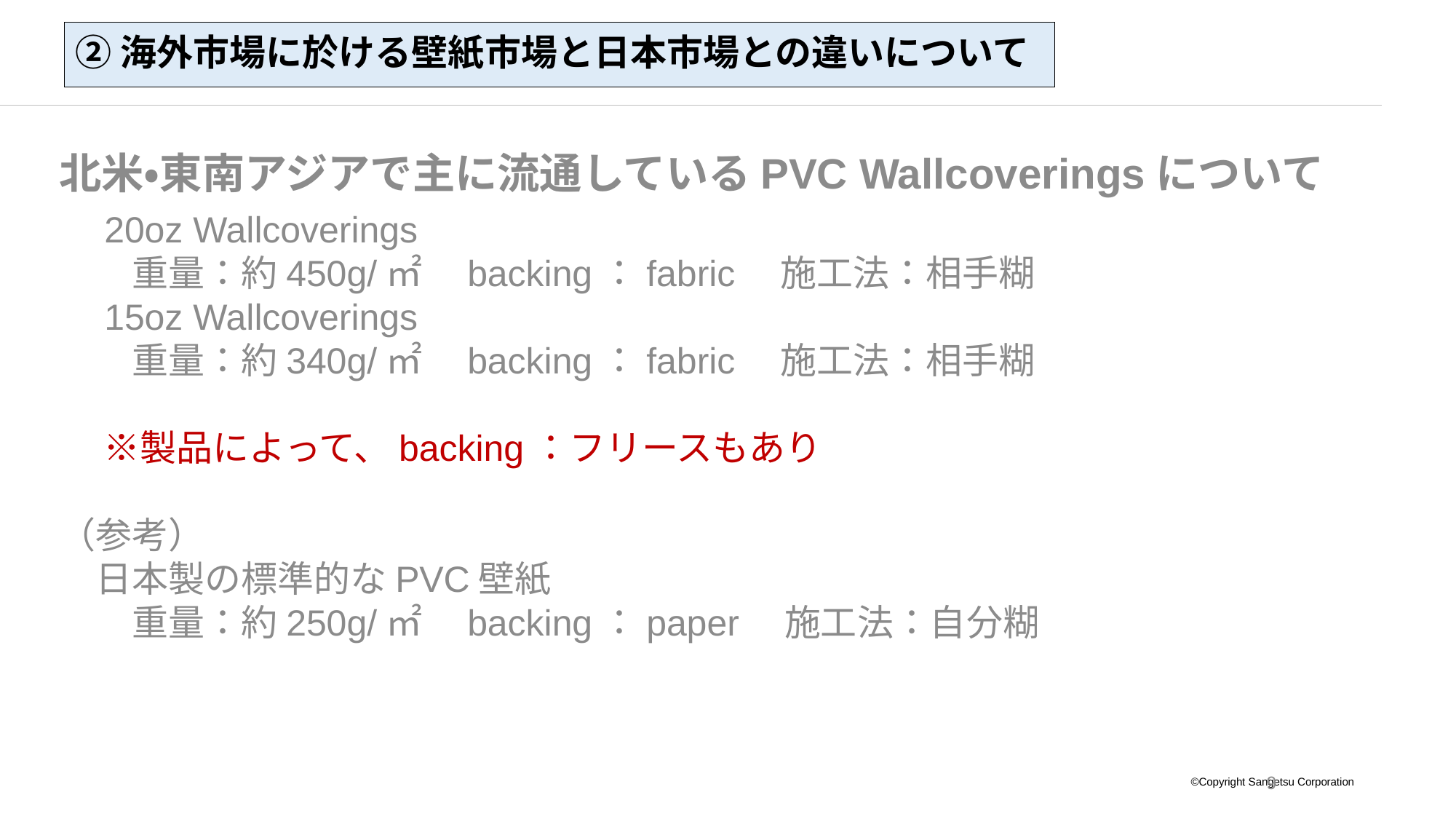

# ②海外市場に於ける壁紙市場と日本市場との違いについて
北米・東南アジアで主に流通しているPVC Wallcoveringsについて

　20oz Wallcoverings
　　重量：約450g/㎡　backing：fabric　施工法：相手糊
　15oz Wallcoverings
　　重量：約340g/㎡　backing：fabric　施工法：相手糊

　 ※製品によって、backing：フリースもあり

（参考）
　日本製の標準的なPVC壁紙
　　重量：約250g/㎡　backing：paper　施工法：自分糊
9